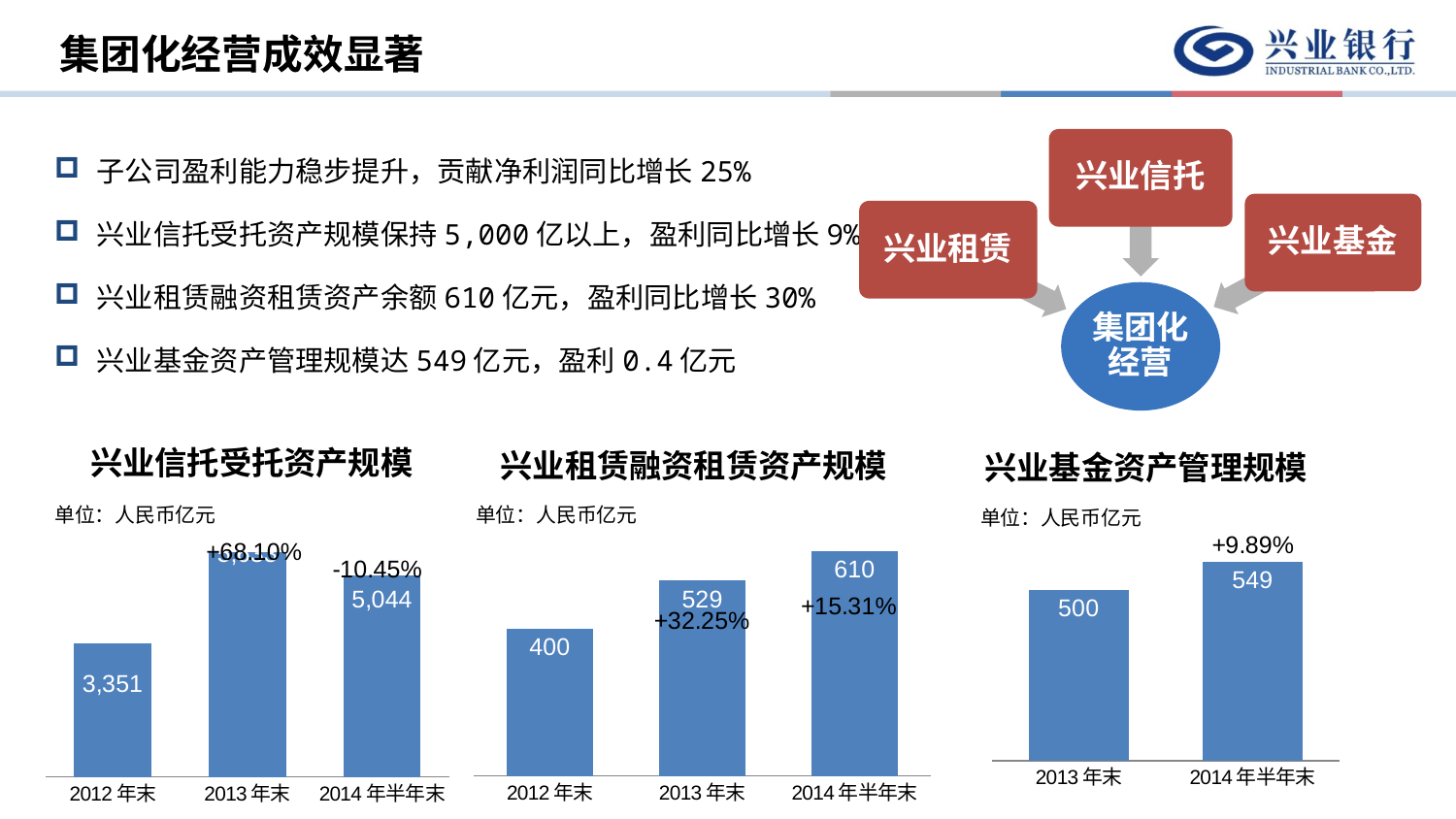

集团化经营成效显著
集团化经营
兴业租赁
兴业信托
兴业基金
子公司盈利能力稳步提升，贡献净利润同比增长25%
兴业信托受托资产规模保持5,000亿以上，盈利同比增长9%
兴业租赁融资租赁资产余额610亿元，盈利同比增长30%
兴业基金资产管理规模达549亿元，盈利0.4亿元
兴业信托受托资产规模
兴业租赁融资租赁资产规模
   兴业基金资产管理规模
单位：人民币亿元
单位：人民币亿元
单位：人民币亿元

### Chart

| Category | 系列 1 |
|---|---|
| 2012年末 | 400.0 |
| 2013年末 | 529.0 |
| 2014年半年末 | 610.0 |

### Chart

| Category | 系列 1 |
|---|---|
| 2013年末 | 500.0 |
| 2014年半年末 | 549.0 |

### Chart

| Category | 系列 1 |
|---|---|
| 2012年末 | 3351.0 |
| 2013年末 | 5633.0 |
| 2014年半年末 | 5044.0 |